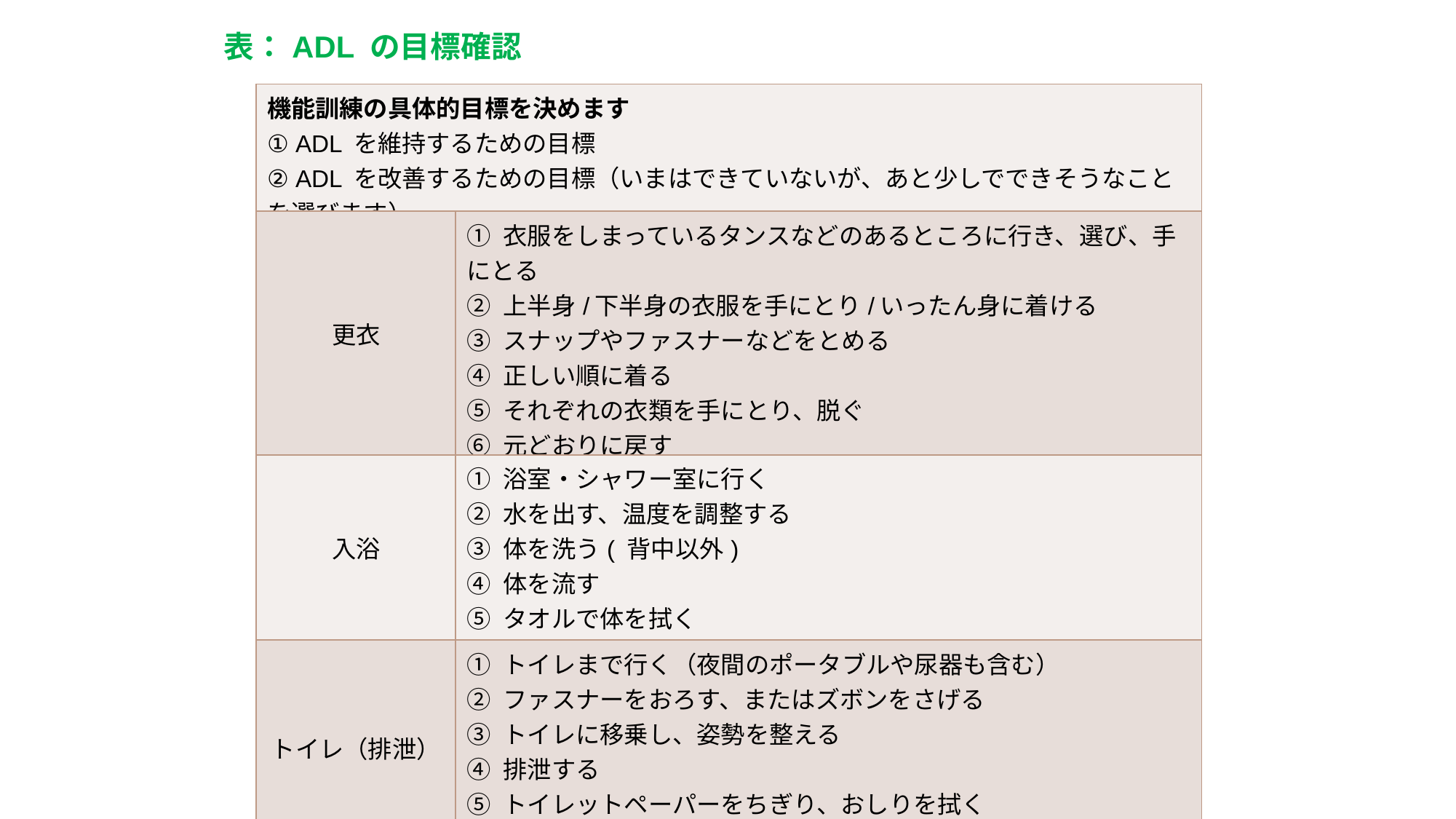

表：ADL の目標確認
| 機能訓練の具体的目標を決めます ① ADL を維持するための目標 ② ADL を改善するための目標（いまはできていないが、あと少しでできそうなことを選びます） |  |
| --- | --- |
| 更衣 | ① 衣服をしまっているタンスなどのあるところに行き、選び、手にとる ② 上半身/下半身の衣服を手にとり/いったん身に着ける ③ スナップやファスナーなどをとめる ④ 正しい順に着る ⑤ それぞれの衣類を手にとり、脱ぐ ⑥ 元どおりに戻す ⑦ その他 |
| 入浴 | ① 浴室・シャワー室に行く ② 水を出す、温度を調整する ③ 体を洗う( 背中以外) ④ 体を流す ⑤ タオルで体を拭く ⑥ その他 |
| トイレ（排泄） | ① トイレまで行く（夜間のポータブルや尿器も含む） ② ファスナーをおろす、またはズボンをさげる ③ トイレに移乗し、姿勢を整える ④ 排泄する ⑤ トイレットペーパーをちぎり、おしりを拭く ⑥ 流す ⑦ 衣服を整え、手を洗う |